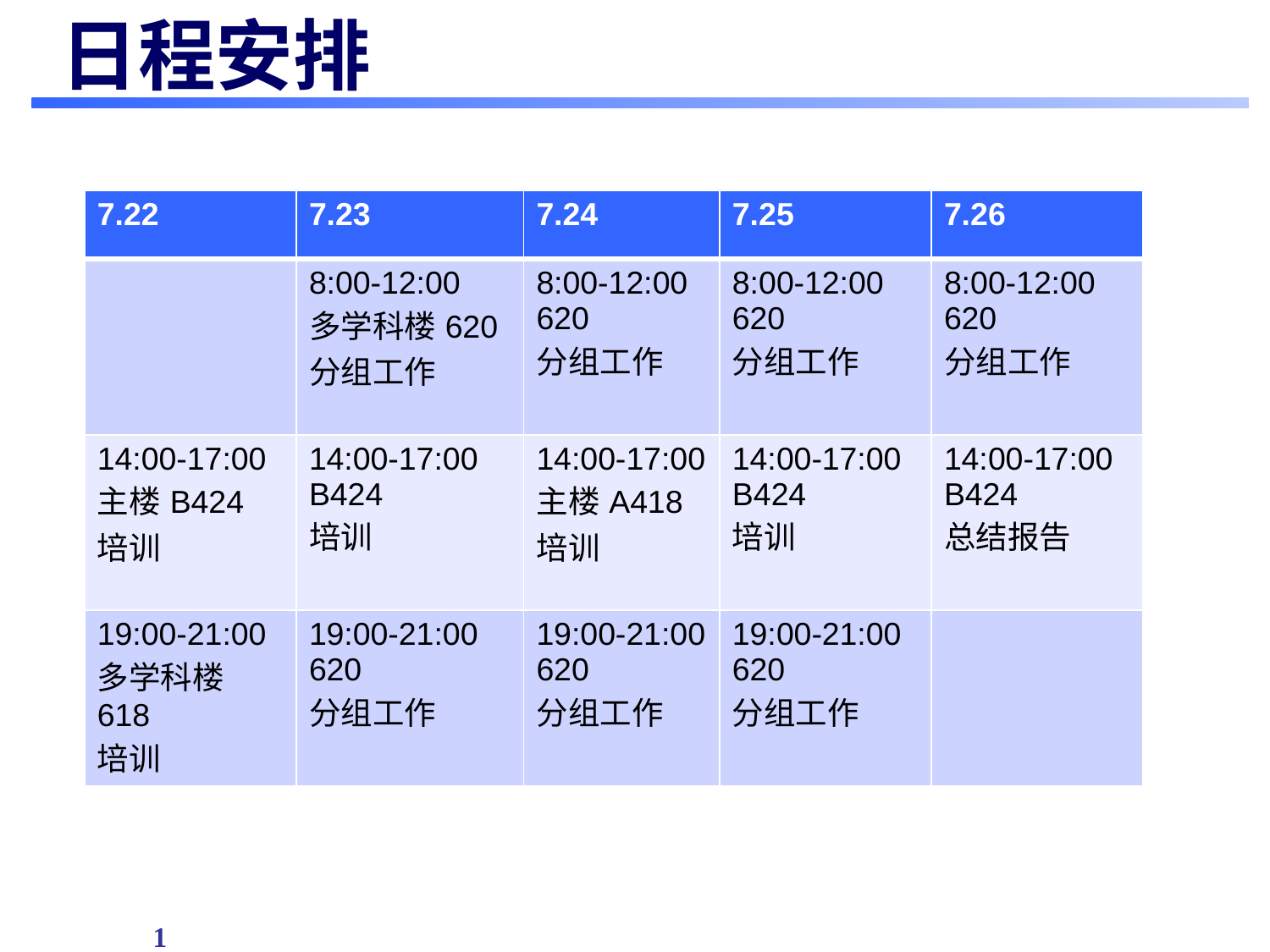

# 日程安排
| 7.22 | 7.23 | 7.24 | 7.25 | 7.26 |
| --- | --- | --- | --- | --- |
|  | 8:00-12:00 多学科楼620 分组工作 | 8:00-12:00 620 分组工作 | 8:00-12:00 620 分组工作 | 8:00-12:00 620 分组工作 |
| 14:00-17:00 主楼B424 培训 | 14:00-17:00 B424 培训 | 14:00-17:00 主楼A418 培训 | 14:00-17:00 B424 培训 | 14:00-17:00 B424 总结报告 |
| 19:00-21:00 多学科楼618 培训 | 19:00-21:00 620 分组工作 | 19:00-21:00 620 分组工作 | 19:00-21:00 620 分组工作 |  |
1